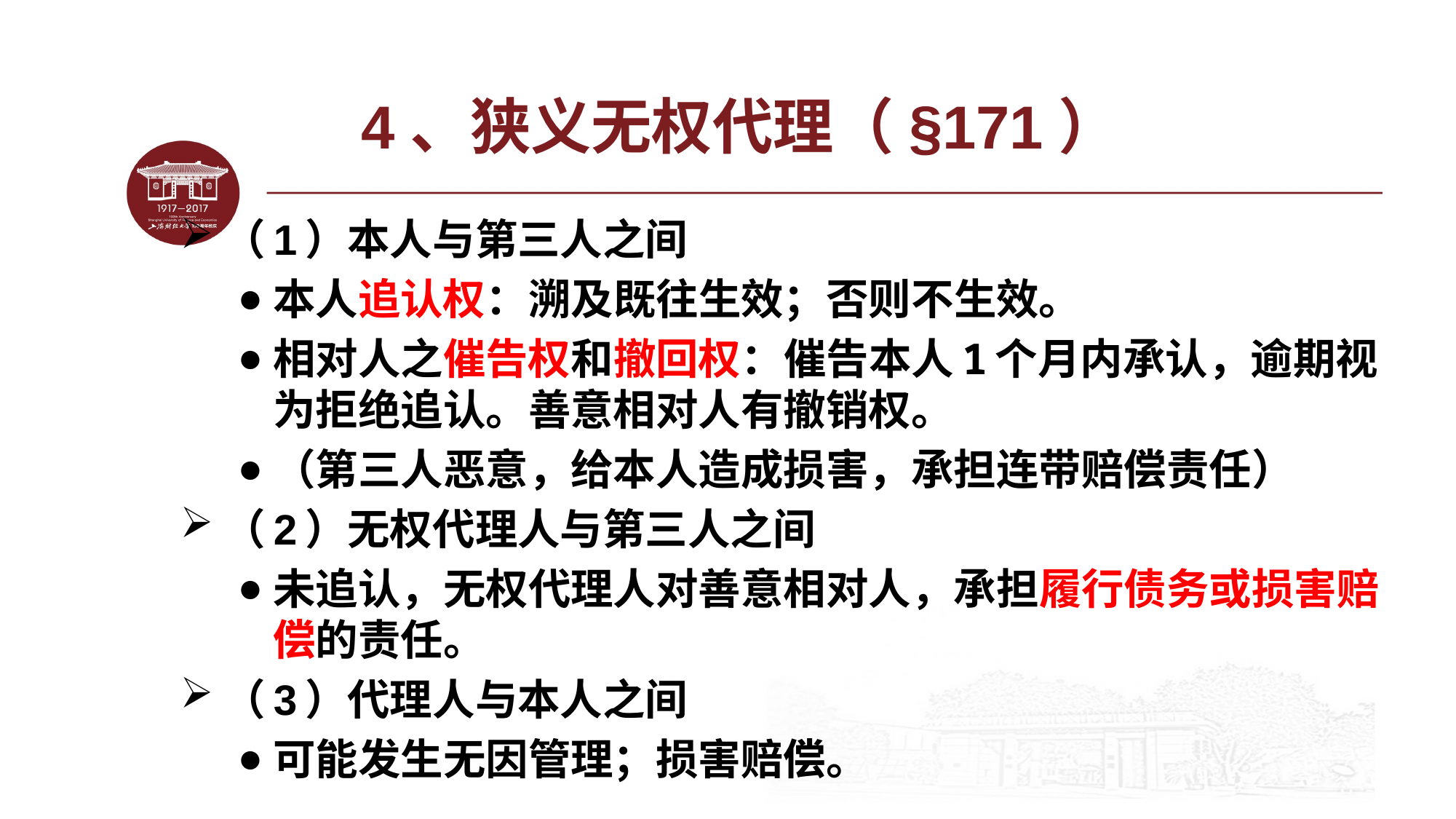

# 4、狭义无权代理（§171）
（1）本人与第三人之间
本人追认权：溯及既往生效；否则不生效。
相对人之催告权和撤回权：催告本人1个月内承认，逾期视为拒绝追认。善意相对人有撤销权。
（第三人恶意，给本人造成损害，承担连带赔偿责任）
（2）无权代理人与第三人之间
未追认，无权代理人对善意相对人，承担履行债务或损害赔偿的责任。
（3）代理人与本人之间
可能发生无因管理；损害赔偿。